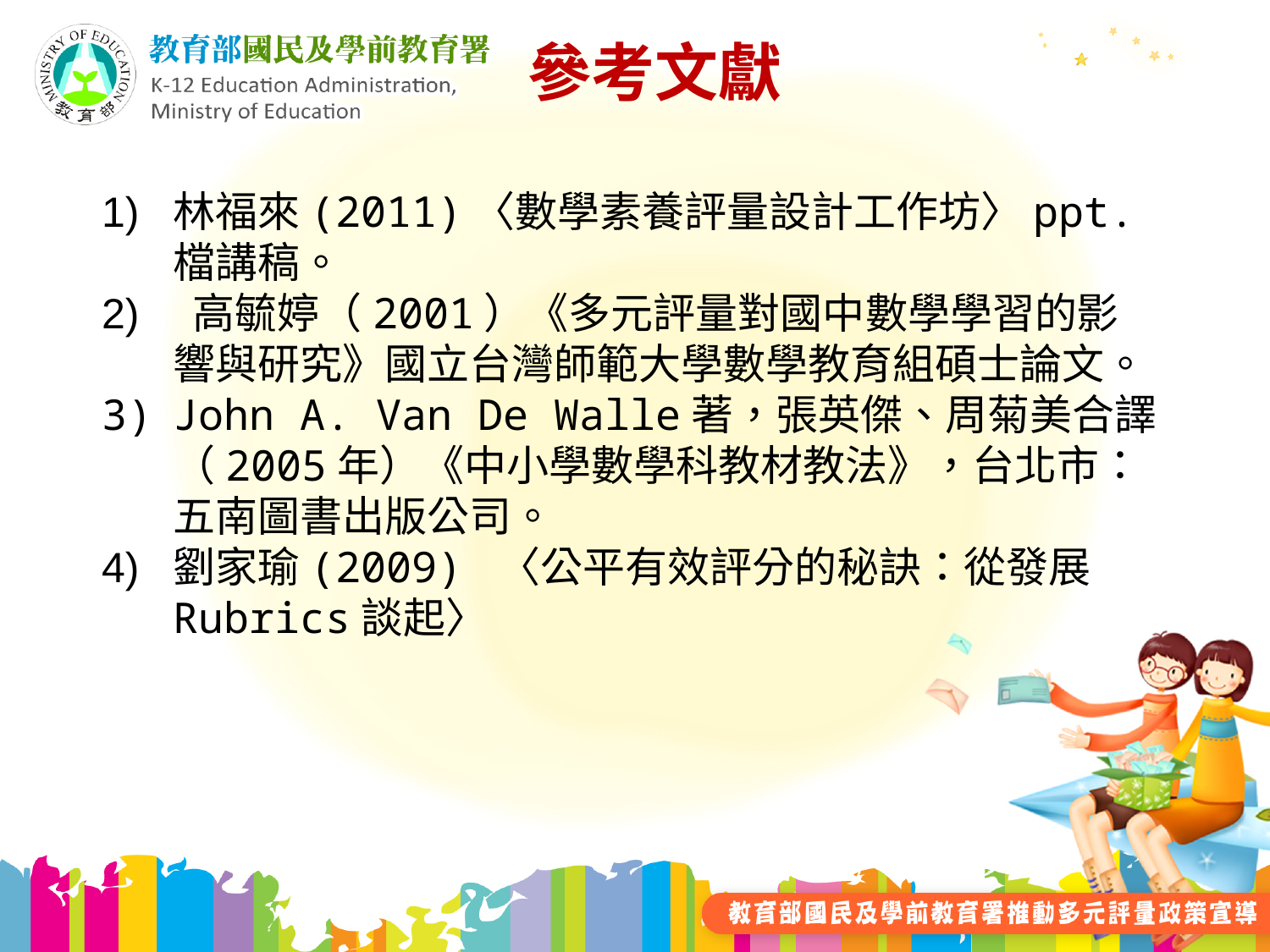

參考文獻
林福來(2011)〈數學素養評量設計工作坊〉ppt.檔講稿。
 高毓婷（2001）《多元評量對國中數學學習的影響與研究》國立台灣師範大學數學教育組碩士論文。
John A. Van De Walle著，張英傑、周菊美合譯（2005年）《中小學數學科教材教法》，台北市：五南圖書出版公司。
劉家瑜(2009) 〈公平有效評分的秘訣：從發展Rubrics談起〉